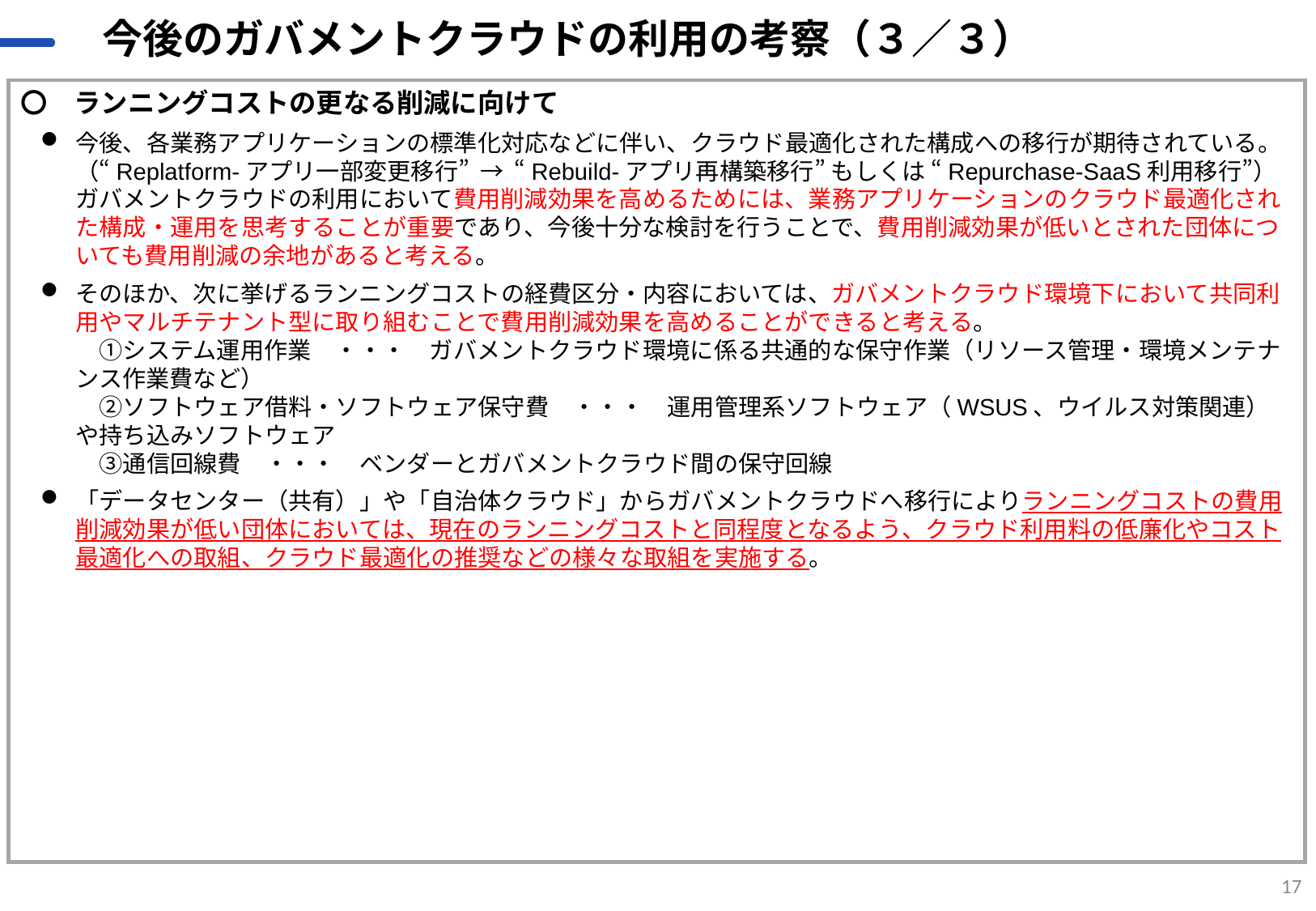

# 今後のガバメントクラウドの利用の考察（３／３）
〇　ランニングコストの更なる削減に向けて
今後、各業務アプリケーションの標準化対応などに伴い、クラウド最適化された構成への移行が期待されている。
（“Replatform-アプリ一部変更移行”  →  “Rebuild-アプリ再構築移行” もしくは “Repurchase-SaaS利用移行”）
ガバメントクラウドの利用において費用削減効果を高めるためには、業務アプリケーションのクラウド最適化された構成・運用を思考することが重要であり、今後十分な検討を行うことで、費用削減効果が低いとされた団体についても費用削減の余地があると考える。
そのほか、次に挙げるランニングコストの経費区分・内容においては、ガバメントクラウド環境下において共同利用やマルチテナント型に取り組むことで費用削減効果を高めることができると考える。
　①システム運用作業　・・・　ガバメントクラウド環境に係る共通的な保守作業（リソース管理・環境メンテナンス作業費など）
　②ソフトウェア借料・ソフトウェア保守費　・・・　運用管理系ソフトウェア（WSUS、ウイルス対策関連）や持ち込みソフトウェア
　③通信回線費　・・・　ベンダーとガバメントクラウド間の保守回線
「データセンター（共有）」や「自治体クラウド」からガバメントクラウドへ移行によりランニングコストの費用削減効果が低い団体においては、現在のランニングコストと同程度となるよう、クラウド利用料の低廉化やコスト最適化への取組、クラウド最適化の推奨などの様々な取組を実施する。

17